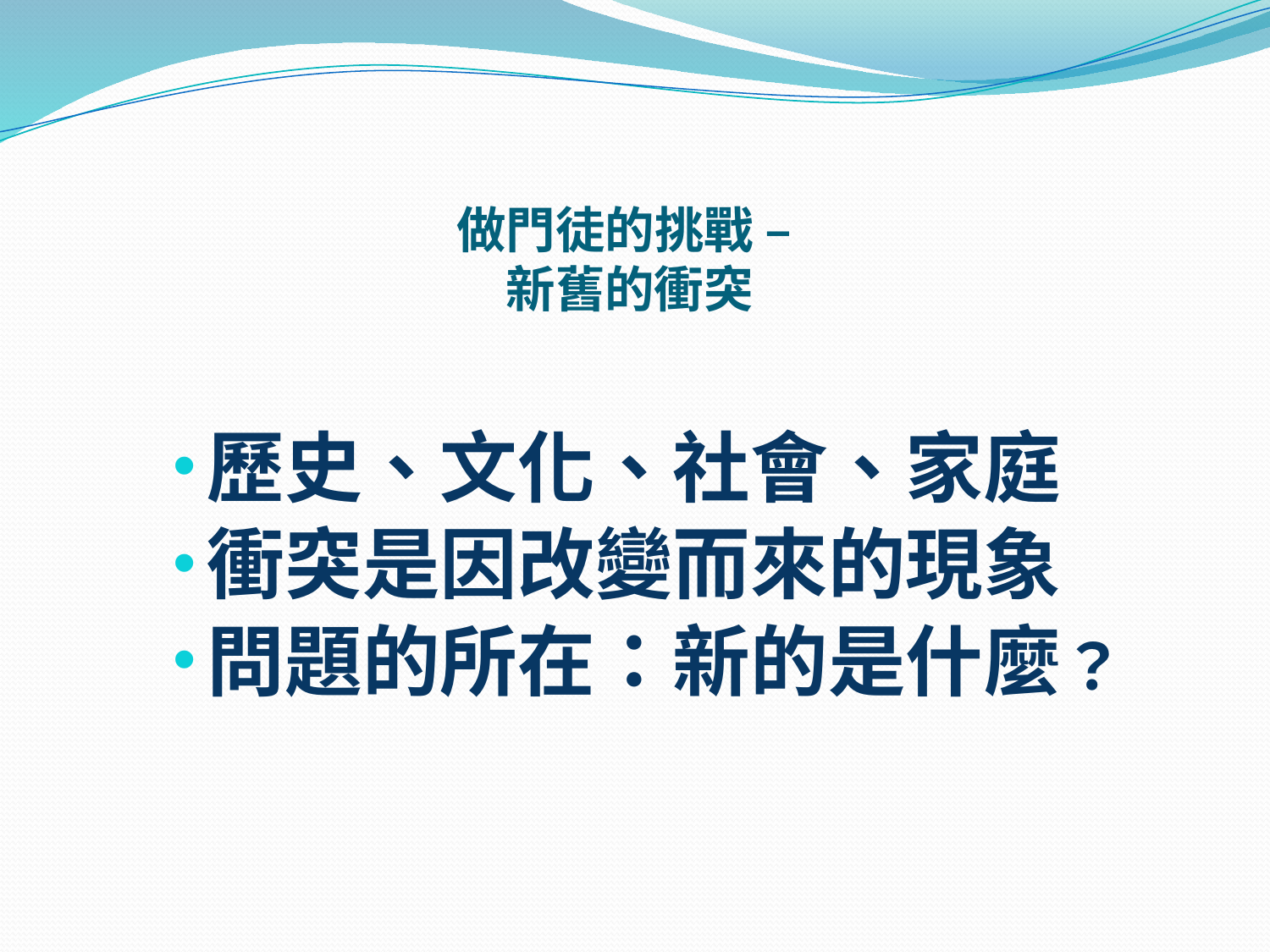

# 做門徒的挑戰 – 新舊的衝突
歷史、文化、社會、家庭
衝突是因改變而來的現象
問題的所在：新的是什麼？